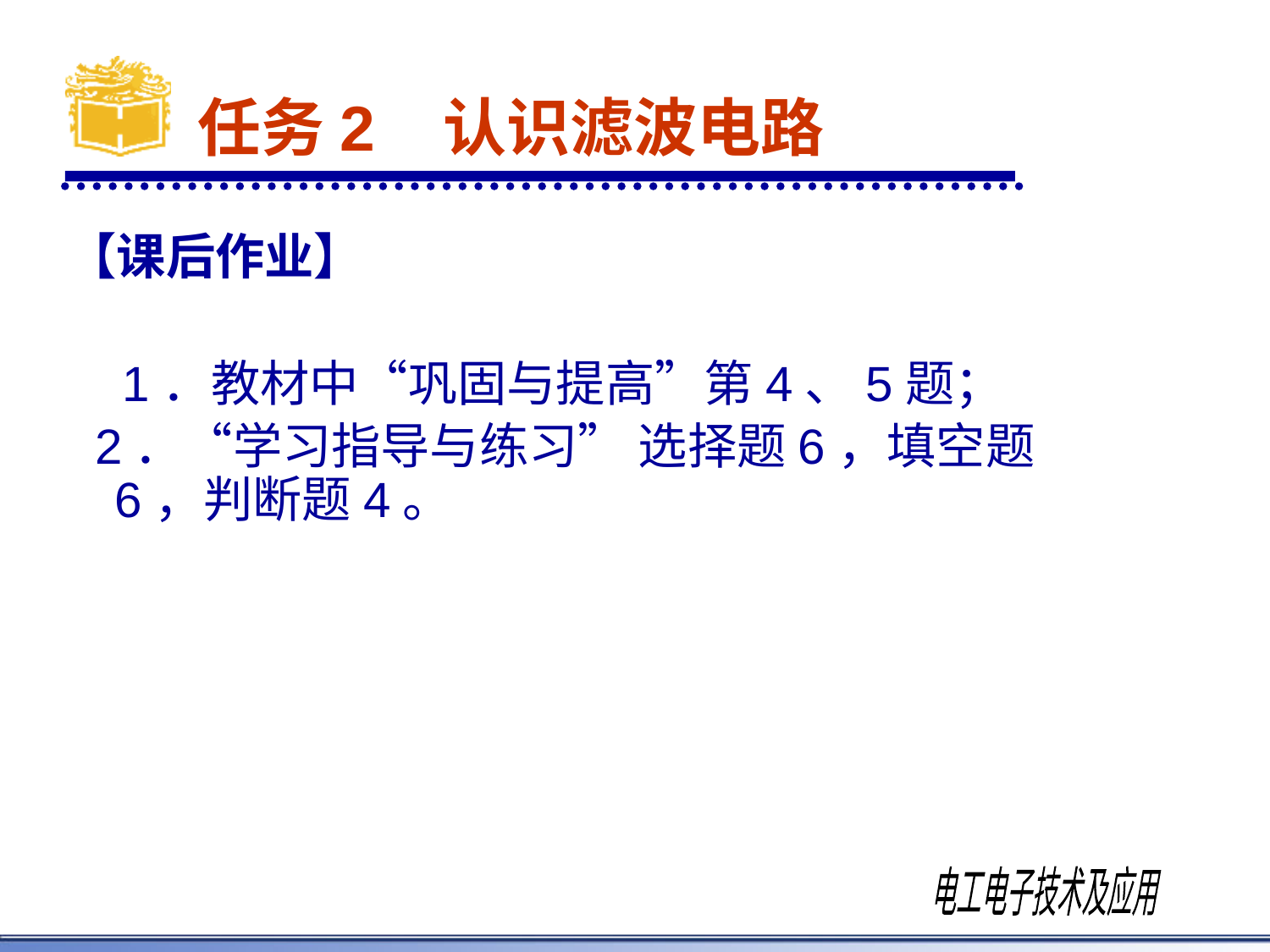

任务2   认识滤波电路
【课后作业】

    1．教材中“巩固与提高”第4、5题；
  2．“学习指导与练习” 选择题6，填空题6，判断题4。